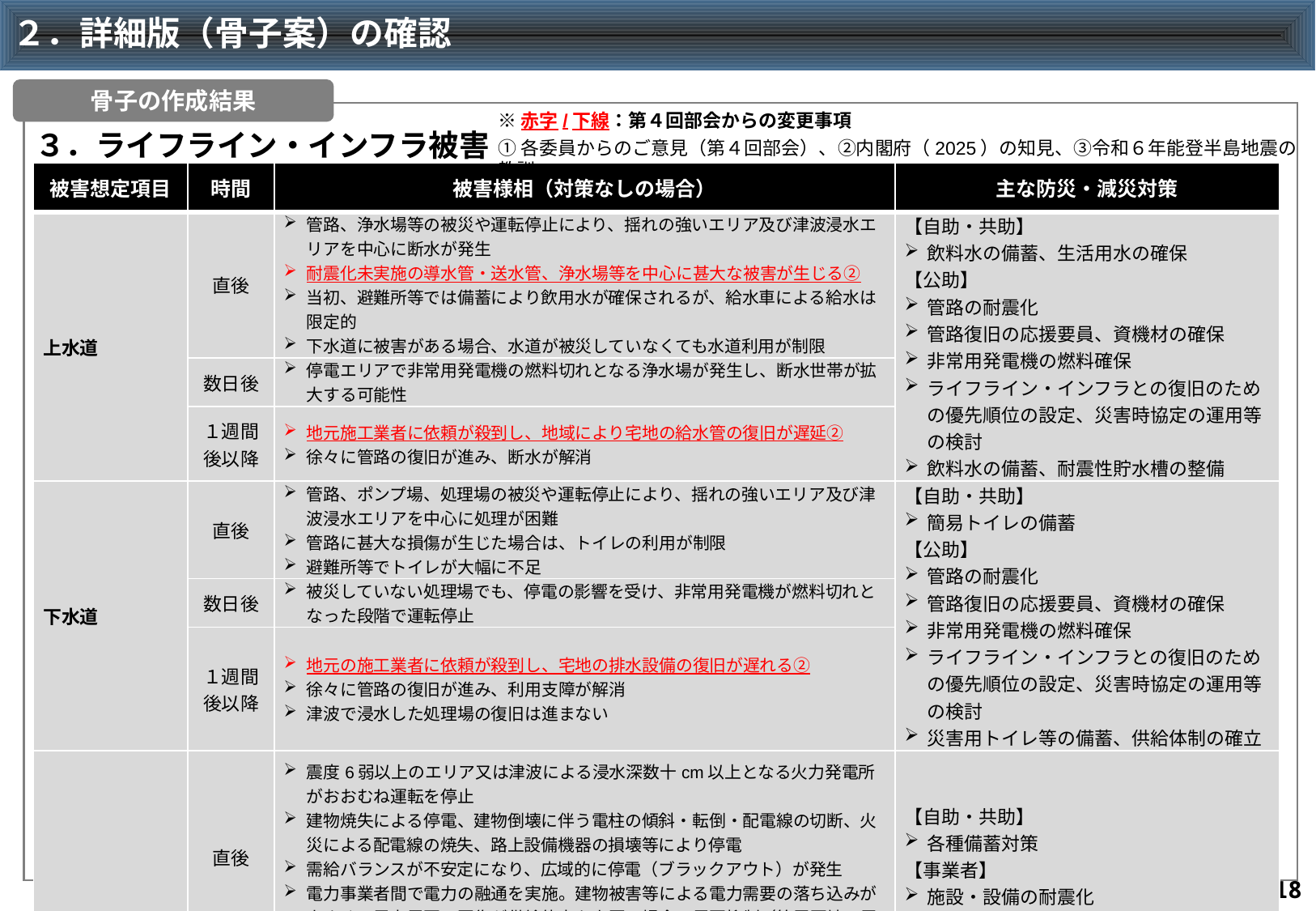

# ２．詳細版（骨子案）の確認
骨子の作成結果
※赤字/下線：第４回部会からの変更事項
３．ライフライン・インフラ被害（１）
①各委員からのご意見（第４回部会）、②内閣府（2025）の知見、③令和６年能登半島地震の教訓
| 被害想定項目 | 時間 | 被害様相（対策なしの場合） | 主な防災・減災対策 |
| --- | --- | --- | --- |
| 上水道 | 直後 | 管路、浄水場等の被災や運転停止により、揺れの強いエリア及び津波浸水エリアを中心に断水が発生 耐震化未実施の導水管・送水管、浄水場等を中心に甚大な被害が生じる② 当初、避難所等では備蓄により飲用水が確保されるが、給水車による給水は限定的 下水道に被害がある場合、水道が被災していなくても水道利用が制限 | 【自助・共助】 飲料水の備蓄、生活用水の確保 【公助】 管路の耐震化 管路復旧の応援要員、資機材の確保 非常用発電機の燃料確保 ライフライン・インフラとの復旧のための優先順位の設定、災害時協定の運用等の検討 飲料水の備蓄、耐震性貯水槽の整備 |
|  | 数日後 | 停電エリアで非常用発電機の燃料切れとなる浄水場が発生し、断水世帯が拡大する可能性 |  |
|  | １週間 後以降 | 地元施工業者に依頼が殺到し、地域により宅地の給水管の復旧が遅延② 徐々に管路の復旧が進み、断水が解消 |  |
| 下水道 | 直後 | 管路、ポンプ場、処理場の被災や運転停止により、揺れの強いエリア及び津波浸水エリアを中心に処理が困難 管路に甚大な損傷が生じた場合は、トイレの利用が制限 避難所等でトイレが大幅に不足 | 【自助・共助】 簡易トイレの備蓄 【公助】 管路の耐震化 管路復旧の応援要員、資機材の確保 非常用発電機の燃料確保 ライフライン・インフラとの復旧のための優先順位の設定、災害時協定の運用等の検討 災害用トイレ等の備蓄、供給体制の確立 |
|  | 数日後 | 被災していない処理場でも、停電の影響を受け、非常用発電機が燃料切れとなった段階で運転停止 |  |
|  | １週間後以降 | 地元の施工業者に依頼が殺到し、宅地の排水設備の復旧が遅れる② 徐々に管路の復旧が進み、利用支障が解消 津波で浸水した処理場の復旧は進まない |  |
| 電力 | 直後 | 震度6弱以上のエリア又は津波による浸水深数十cm以上となる火力発電所がおおむね運転を停止 建物焼失による停電、建物倒壊に伴う電柱の傾斜・転倒・配電線の切断、火災による配電線の焼失、路上設備機器の損壊等により停電 需給バランスが不安定になり、広域的に停電（ブラックアウト）が発生 電力事業者間で電力の融通を実施。建物被害等による電力需要の落ち込みが小さく、電力需要の回復が供給能力を上回る場合、需要抑制（節電要請、電力使用制限令、計画停電等）を実施 | 【自助・共助】 各種備蓄対策 【事業者】 施設・設備の耐震化 電力事業者間の相互融通等 復旧支援体制の構築 【公助】 ライフライン・インフラとの復旧のための優先順位の設定 |
|  | １日後 | 通電火災を防止するために行う各戸の屋内配線の訪問診断に時間を要し、各戸の停電の解消が遅れ |  |
|  | 数日後 | 非常用電源で電力維持してきた避難所や各事業所等においても、燃料が枯渇し、停電被害が拡大 |  |
18